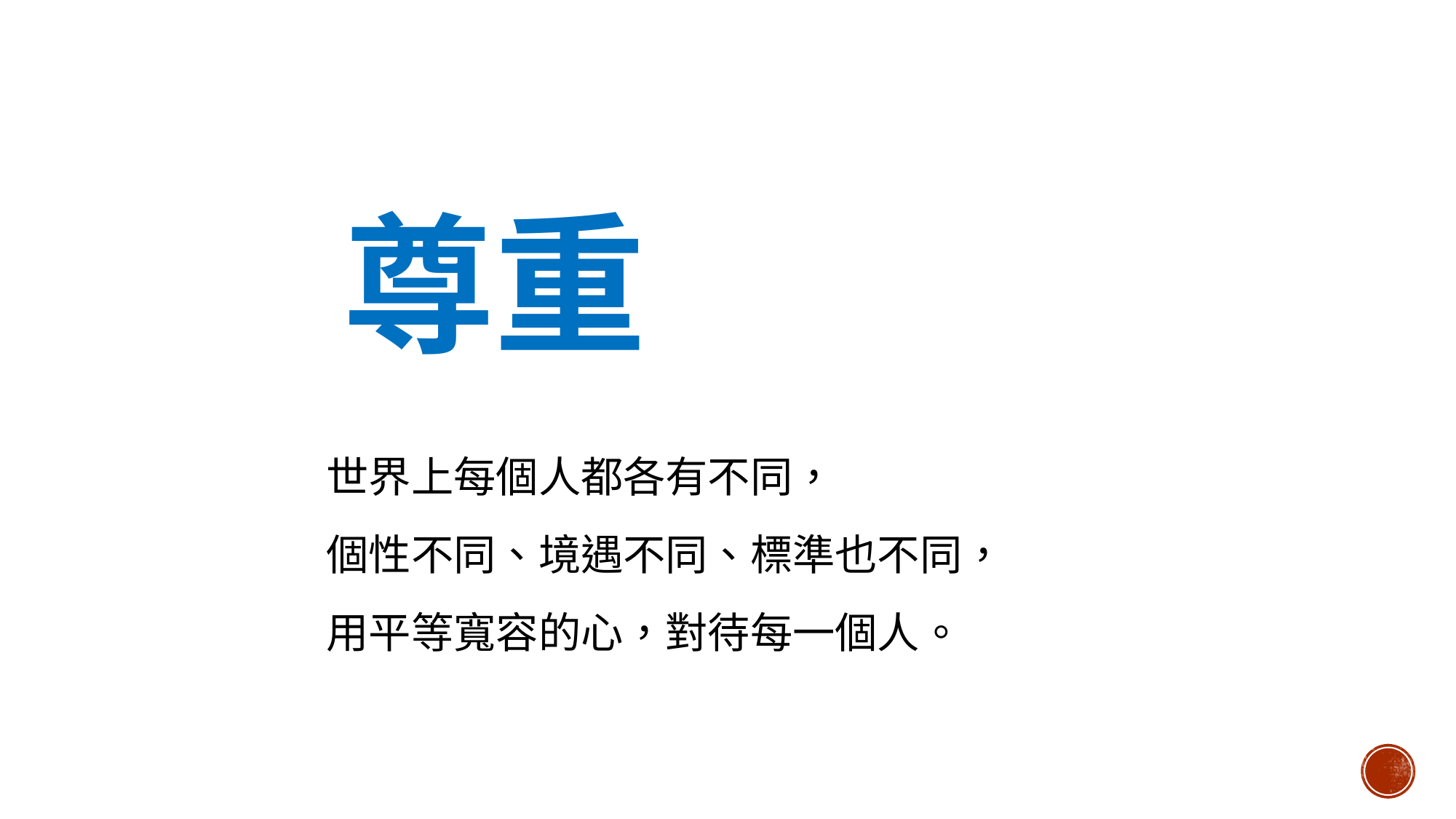

# 尊重
世界上每個人都各有不同，
個性不同、境遇不同、標準也不同，
用平等寬容的心，對待每一個人。